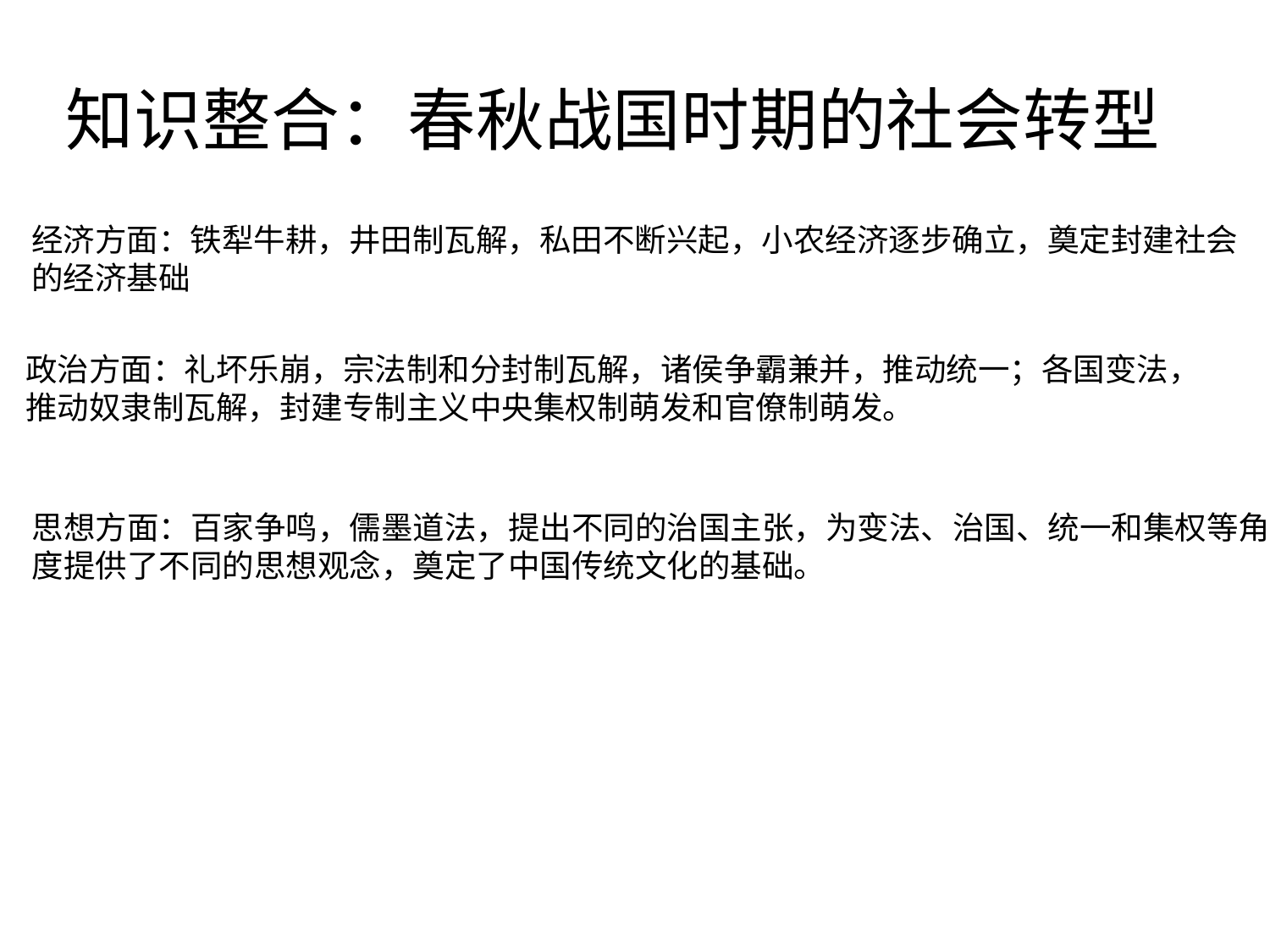

# 知识整合：春秋战国时期的社会转型
经济方面：铁犁牛耕，井田制瓦解，私田不断兴起，小农经济逐步确立，奠定封建社会
的经济基础
政治方面：礼坏乐崩，宗法制和分封制瓦解，诸侯争霸兼并，推动统一；各国变法，
推动奴隶制瓦解，封建专制主义中央集权制萌发和官僚制萌发。
思想方面：百家争鸣，儒墨道法，提出不同的治国主张，为变法、治国、统一和集权等角
度提供了不同的思想观念，奠定了中国传统文化的基础。